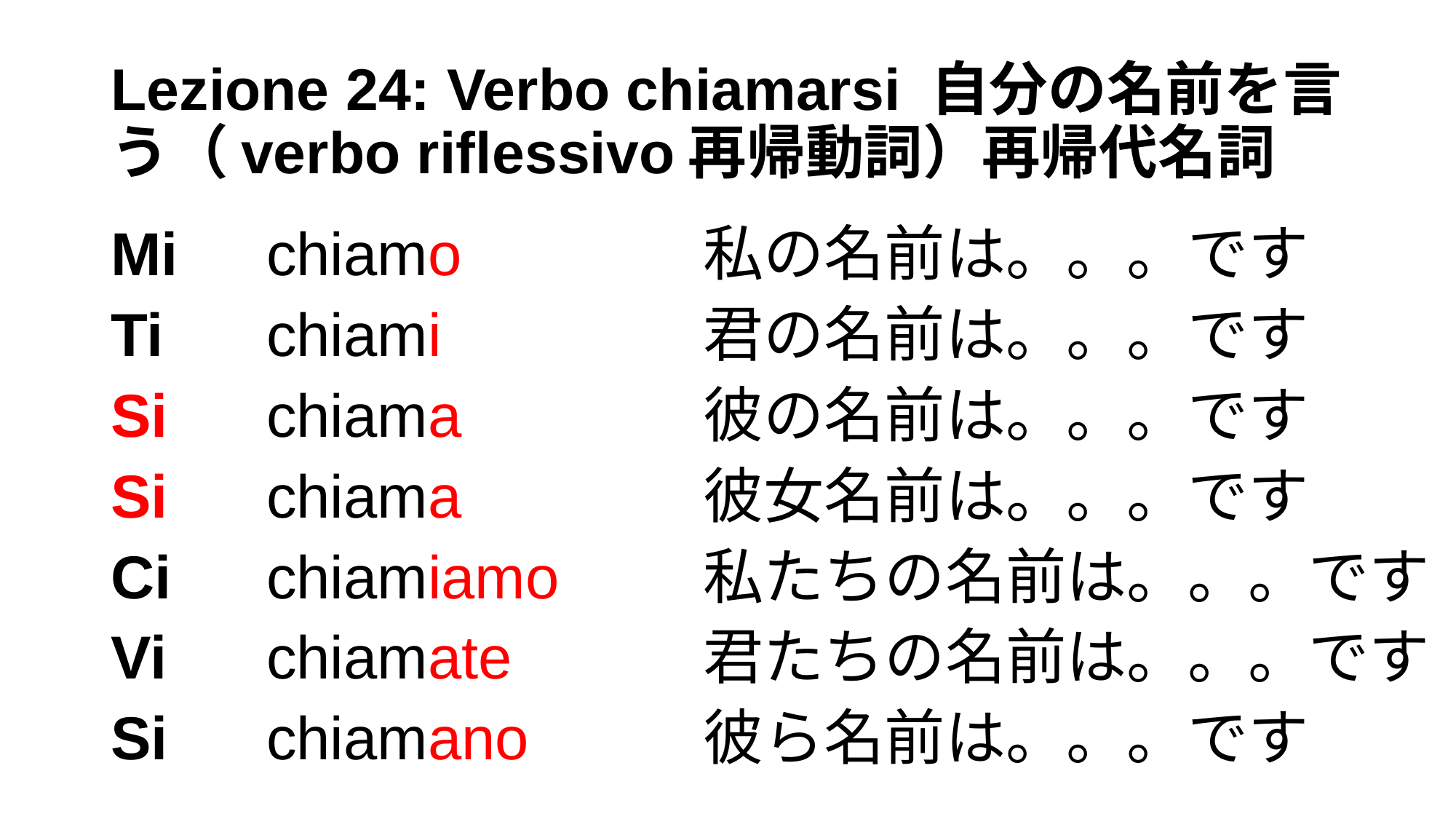

# Lezione 24: Verbo chiamarsi 自分の名前を言う（verbo riflessivo再帰動詞）再帰代名詞
Mi
Ti
Si
Si
Ci
Vi
Si

chiamo
chiami
chiama
chiama
chiamiamo
chiamate
chiamano

私の名前は。。。です
君の名前は。。。です
彼の名前は。。。です
彼女名前は。。。です
私たちの名前は。。。です
君たちの名前は。。。です
彼ら名前は。。。です